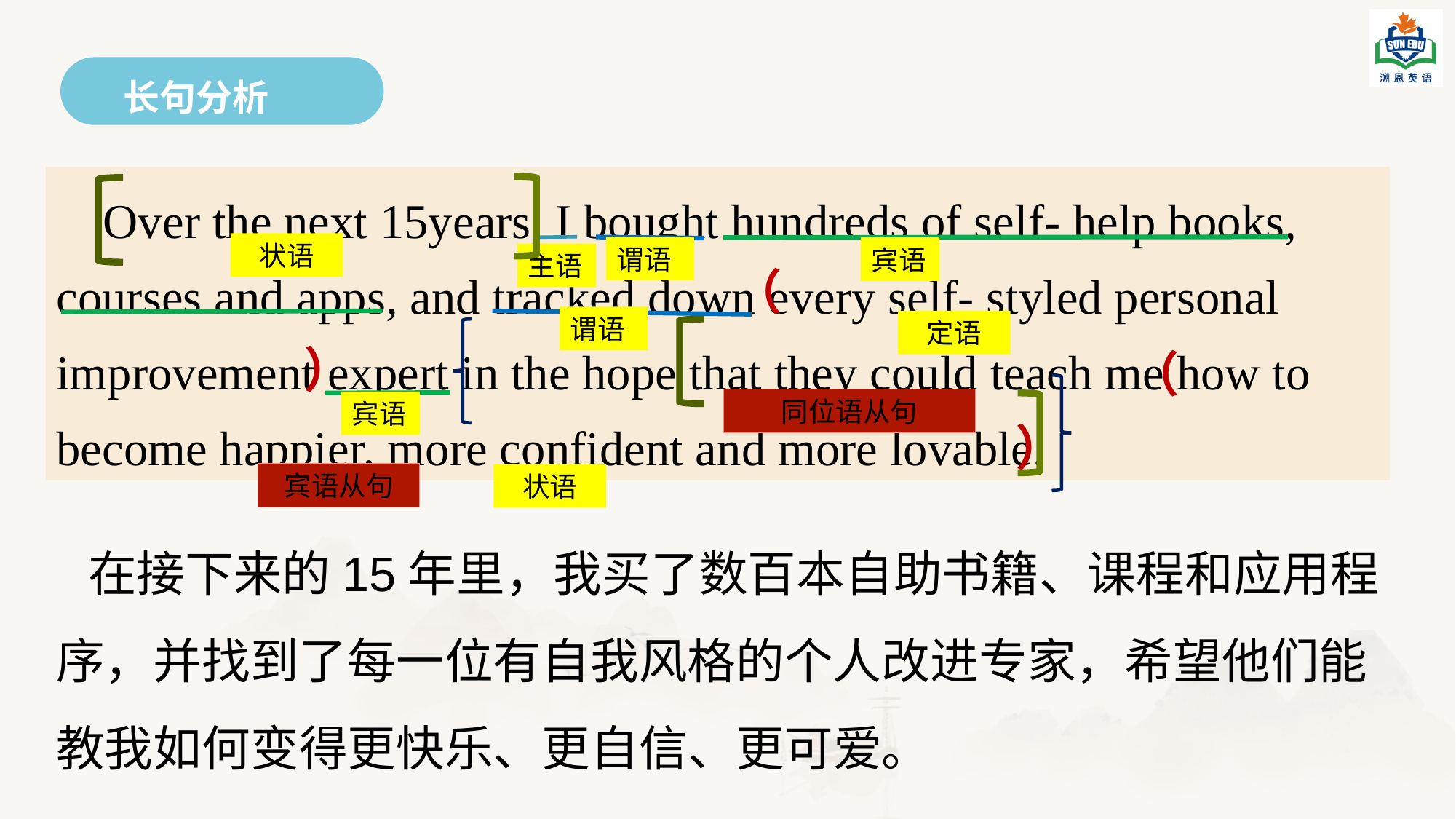

#

长句分析

 Over the next 15years, I bought hundreds of self- help books, courses and apps, and tracked down every self- styled personal improvement expert in the hope that they could teach me how to become happier, more confident and more lovable.

状语
谓语
宾语
主语
（
谓语
定语

）
（

同位语从句
宾语

）
宾语从句
状语
在接下来的15年里，我买了数百本自助书籍、课程和应用程序，并找到了每一位有自我风格的个人改进专家，希望他们能教我如何变得更快乐、更自信、更可爱。